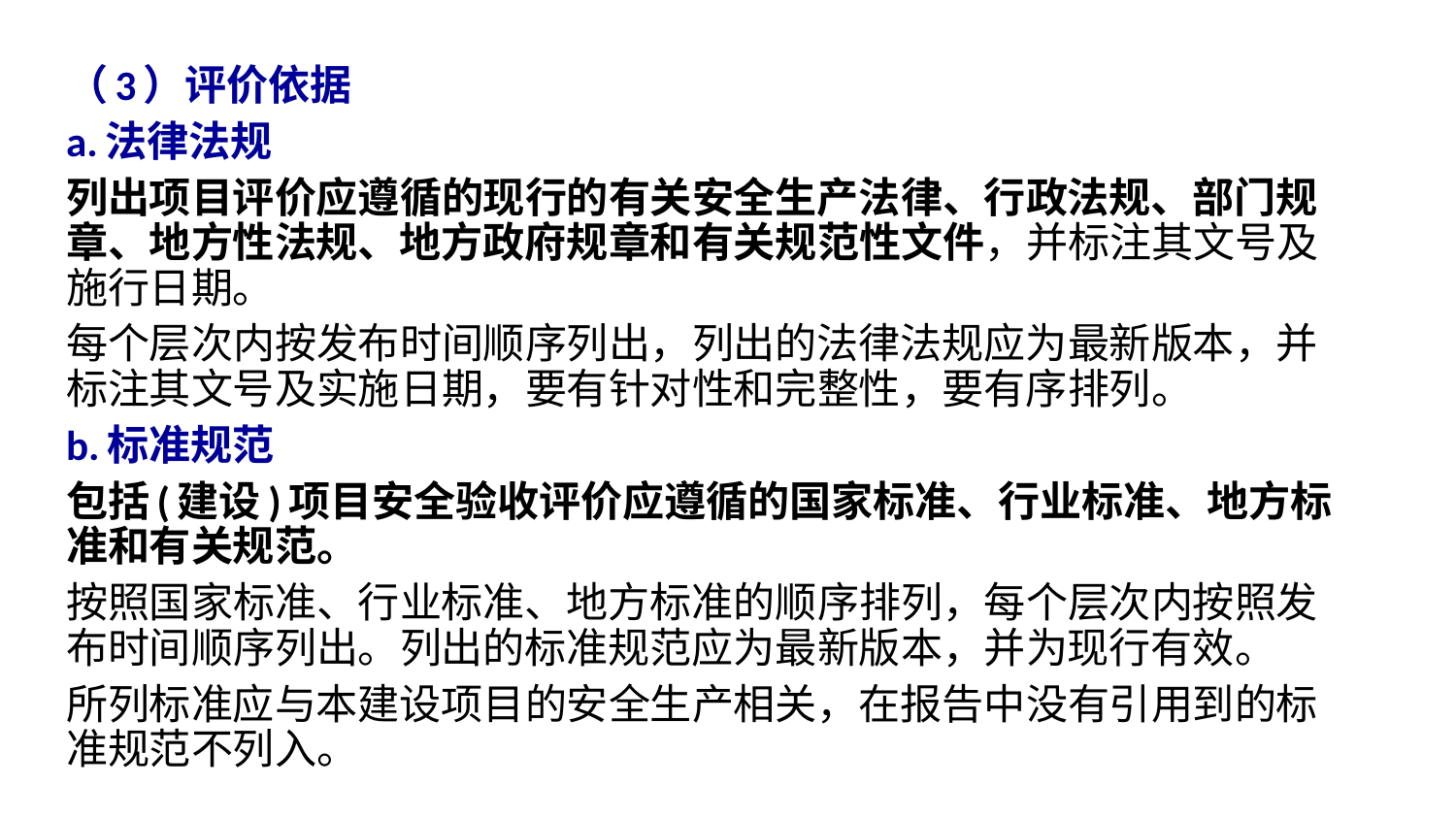

（3）评价依据
a.法律法规
列出项目评价应遵循的现行的有关安全生产法律、行政法规、部门规章、地方性法规、地方政府规章和有关规范性文件，并标注其文号及施行日期。
每个层次内按发布时间顺序列出，列出的法律法规应为最新版本，并标注其文号及实施日期，要有针对性和完整性，要有序排列。
b.标准规范
包括(建设)项目安全验收评价应遵循的国家标准、行业标准、地方标准和有关规范。
按照国家标准、行业标准、地方标准的顺序排列，每个层次内按照发布时间顺序列出。列出的标准规范应为最新版本，并为现行有效。
所列标准应与本建设项目的安全生产相关，在报告中没有引用到的标准规范不列入。